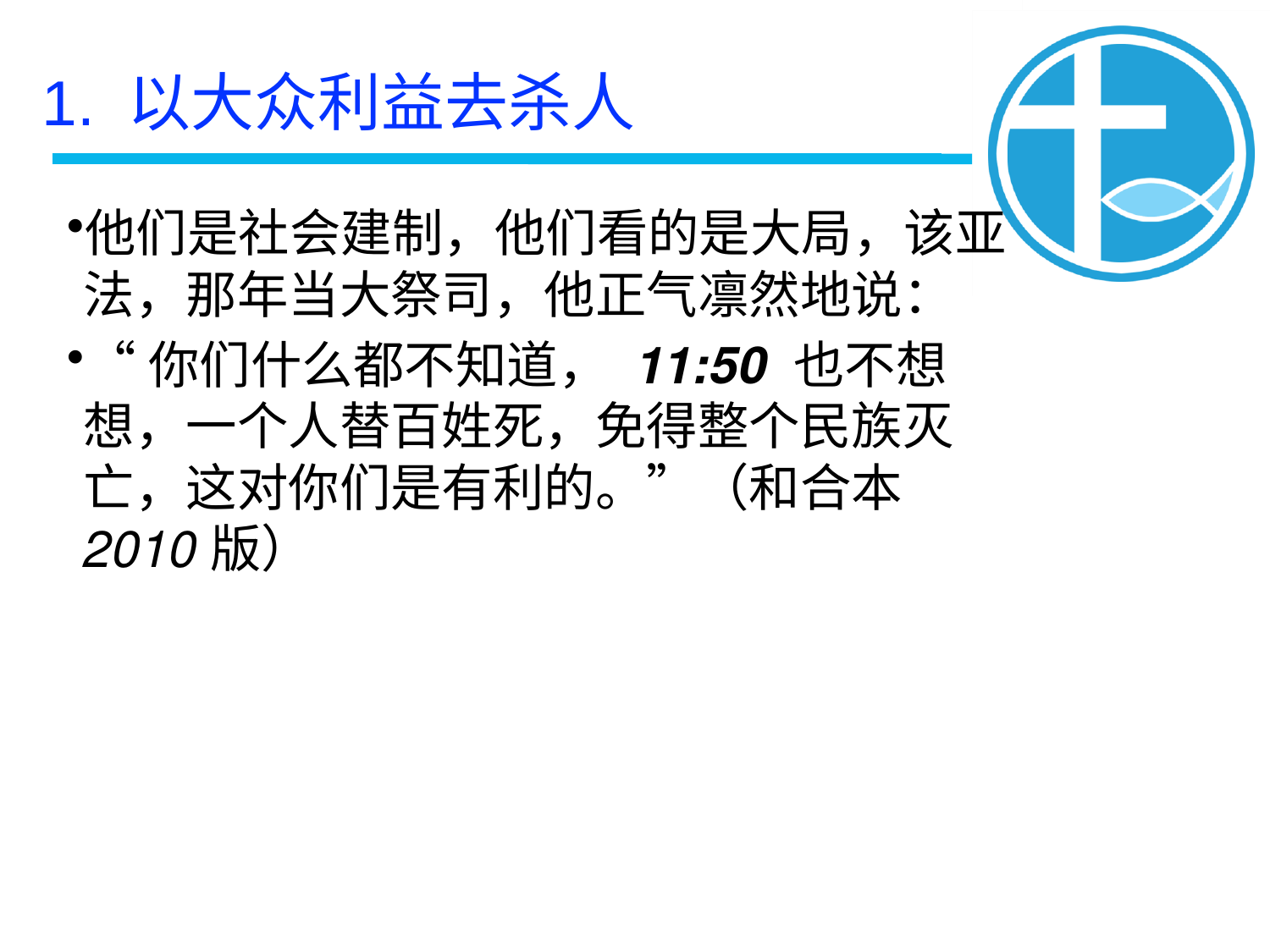

1. 以大众利益去杀人
他们是社会建制，他们看的是大局，该亚法，那年当大祭司，他正气凛然地说：
“你们什么都不知道， 11:50 也不想想，一个人替百姓死，免得整个民族灭亡，这对你们是有利的。”（和合本2010版）